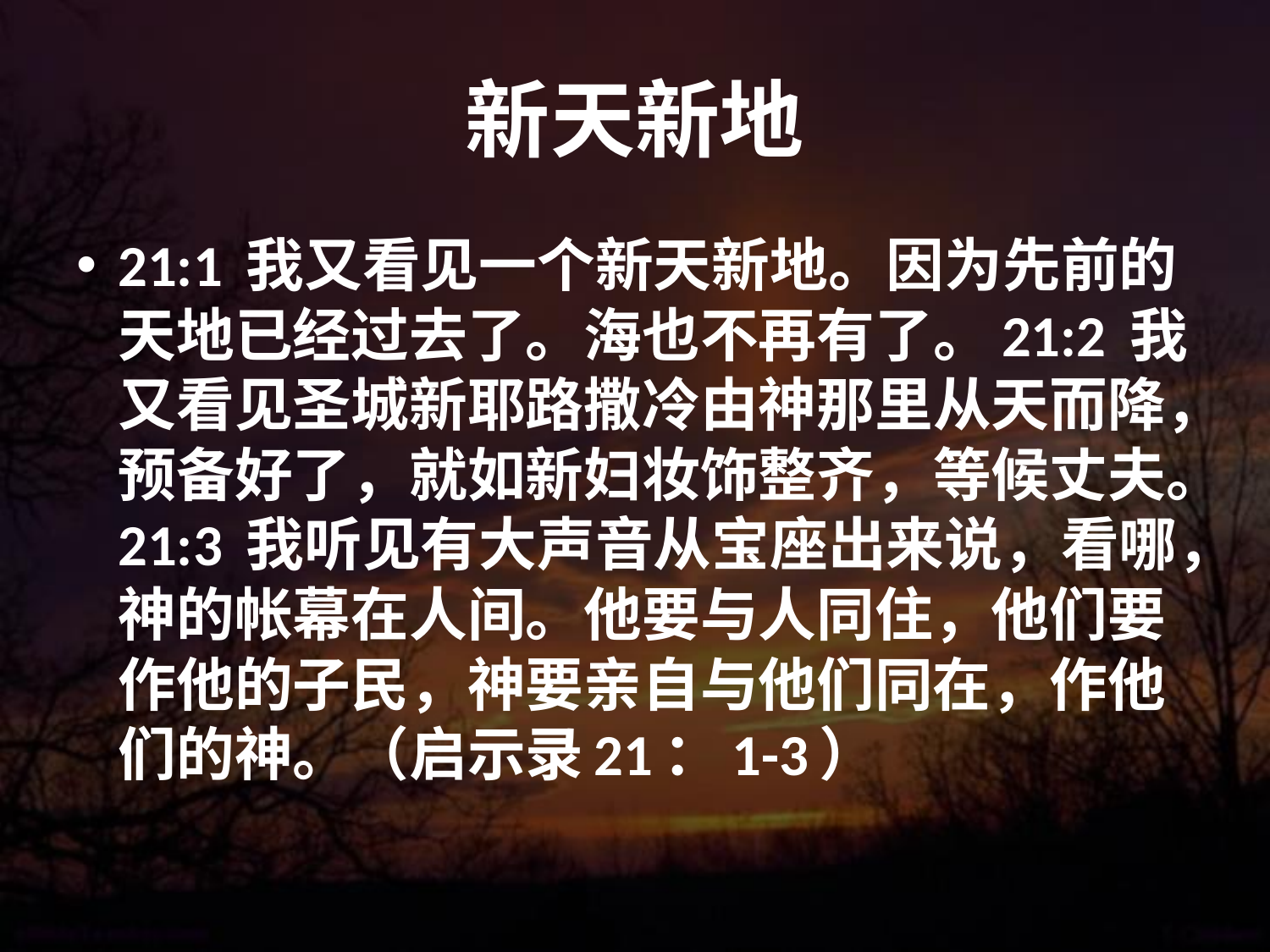

# 新天新地
21:1 我又看见一个新天新地。因为先前的天地已经过去了。海也不再有了。21:2 我又看见圣城新耶路撒冷由神那里从天而降，预备好了，就如新妇妆饰整齐，等候丈夫。21:3 我听见有大声音从宝座出来说，看哪，神的帐幕在人间。他要与人同住，他们要作他的子民，神要亲自与他们同在，作他们的神。（启示录21：1-3）